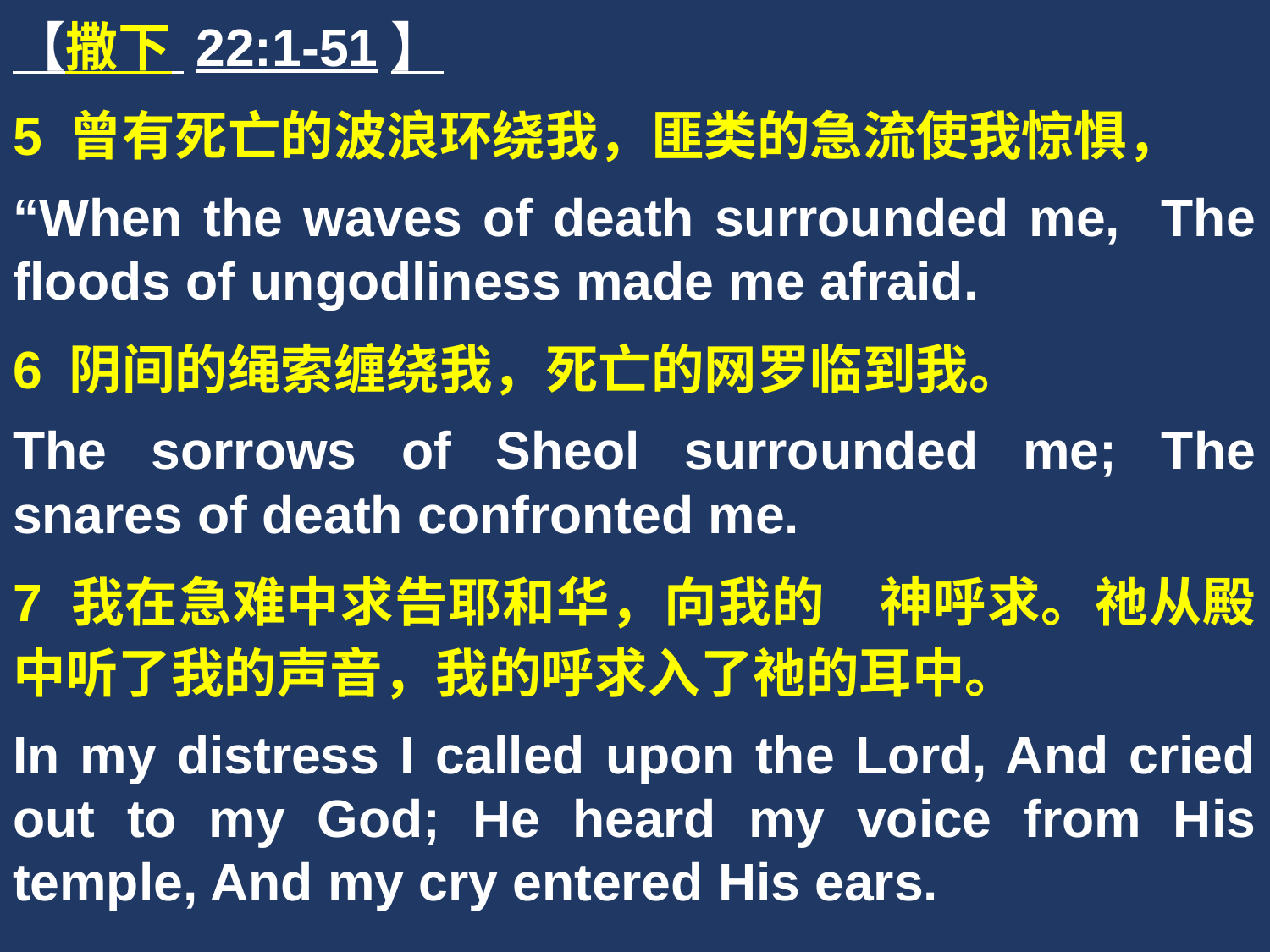

【撒下 22:1-51】
5 曾有死亡的波浪环绕我，匪类的急流使我惊惧，
“When the waves of death surrounded me,  The floods of ungodliness made me afraid.
6 阴间的绳索缠绕我，死亡的网罗临到我。
The sorrows of Sheol surrounded me; The snares of death confronted me.
7 我在急难中求告耶和华，向我的　神呼求。祂从殿中听了我的声音，我的呼求入了祂的耳中。
In my distress I called upon the Lord, And cried out to my God; He heard my voice from His temple, And my cry entered His ears.